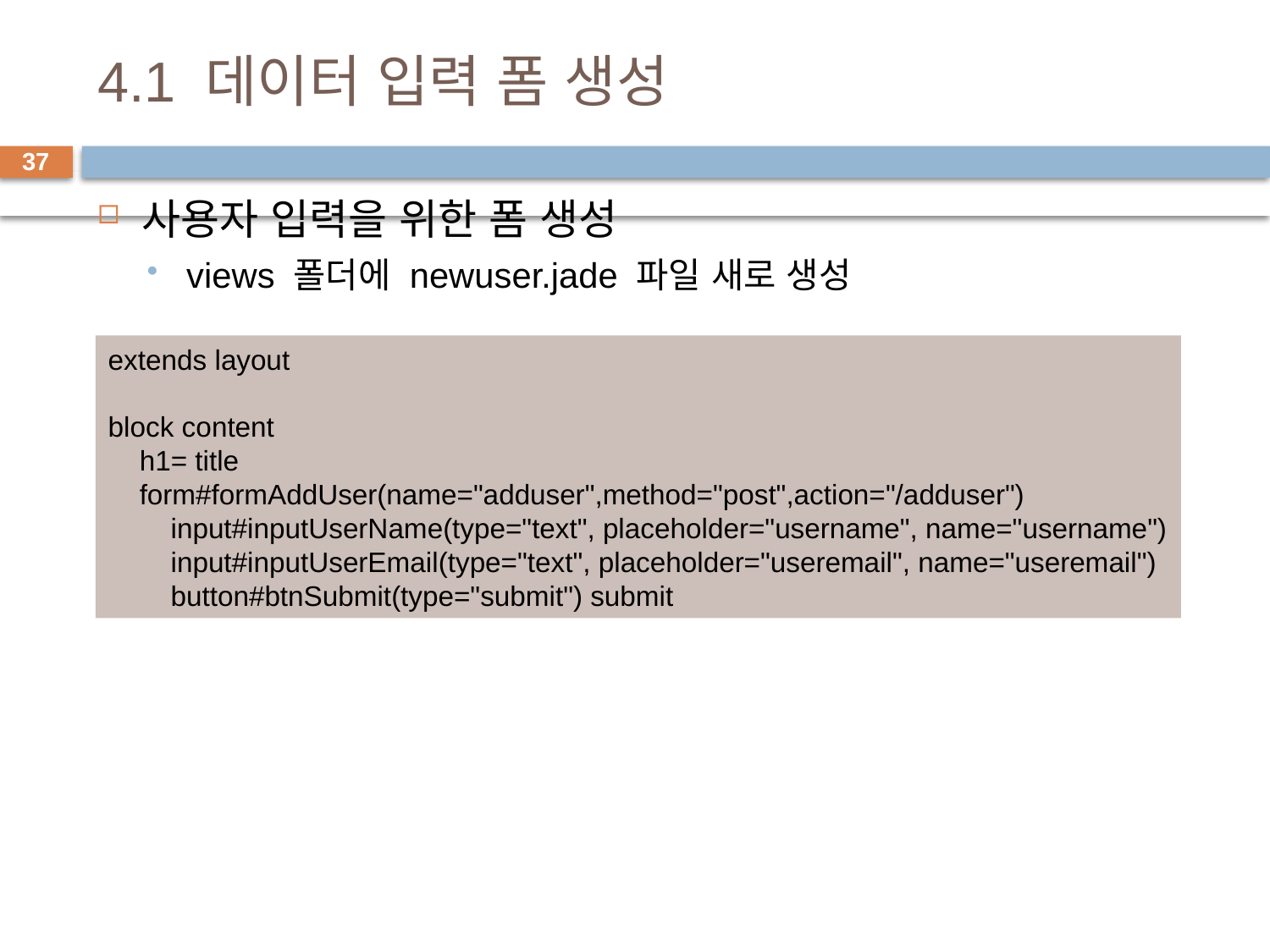

# 4.1 데이터 입력 폼 생성
37
사용자 입력을 위한 폼 생성
views 폴더에 newuser.jade 파일 새로 생성

extends layout

block content
    h1= title
    form#formAddUser(name="adduser",method="post",action="/adduser")
        input#inputUserName(type="text", placeholder="username", name="username")
        input#inputUserEmail(type="text", placeholder="useremail", name="useremail")
        button#btnSubmit(type="submit") submit